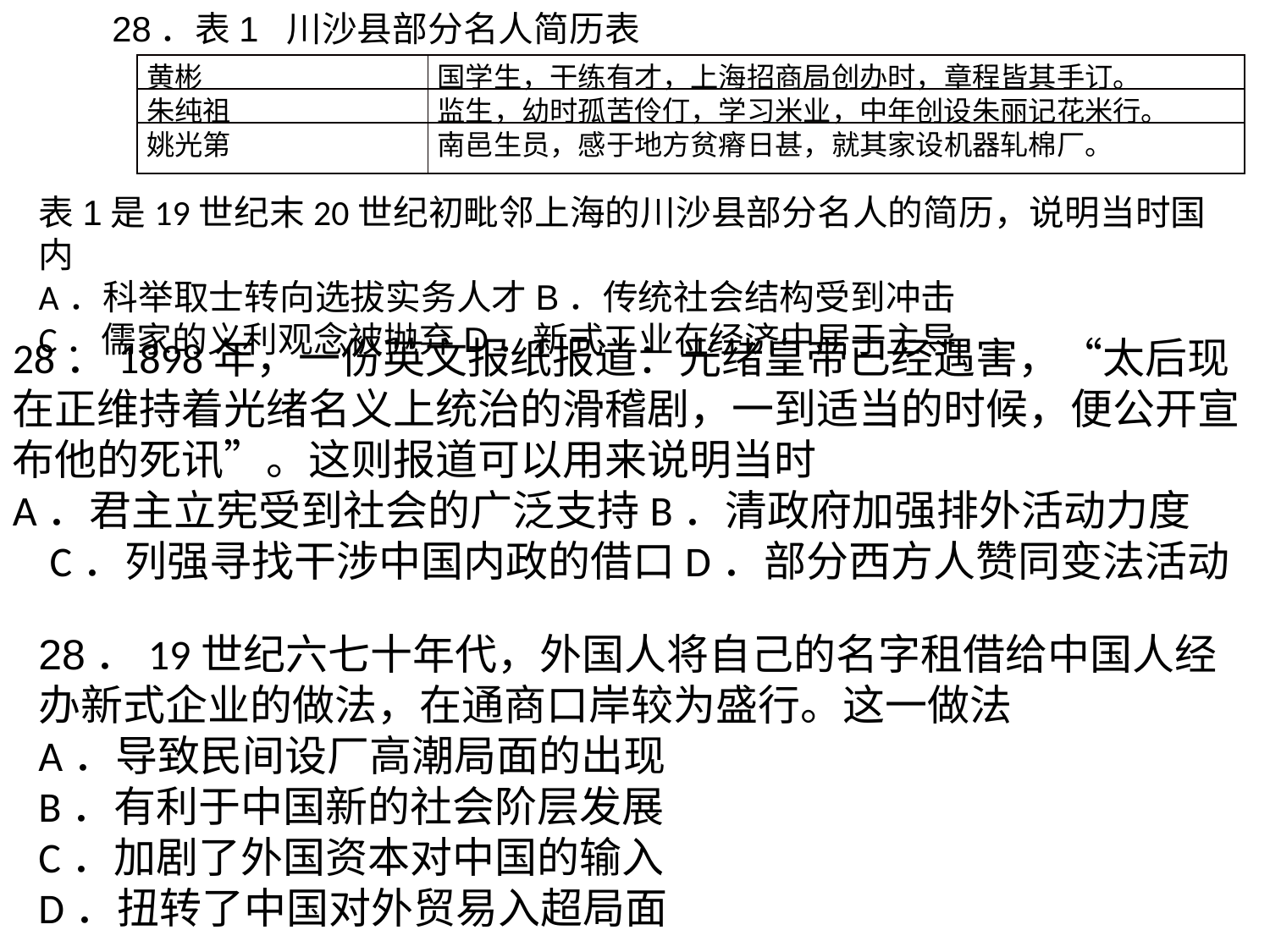

28．表1  川沙县部分名人简历表
| 黄彬 | 国学生，干练有才，上海招商局创办时，章程皆其手订。 |
| --- | --- |
| 朱纯祖 | 监生，幼时孤苦伶仃，学习米业，中年创设朱丽记花米行。 |
| 姚光第 | 南邑生员，感于地方贫瘠日甚，就其家设机器轧棉厂。 |

表1是19世纪末20世纪初毗邻上海的川沙县部分名人的简历，说明当时国内A．科举取士转向选拔实务人才B．传统社会结构受到冲击C．儒家的义利观念被抛弃D．新式工业在经济中居于主导
28．1898年，一份英文报纸报道：光绪皇帝已经遇害，“太后现在正维持着光绪名义上统治的滑稽剧，一到适当的时候，便公开宣布他的死讯”。这则报道可以用来说明当时A．君主立宪受到社会的广泛支持B．清政府加强排外活动力度C．列强寻找干涉中国内政的借口D．部分西方人赞同变法活动
28．19世纪六七十年代，外国人将自己的名字租借给中国人经办新式企业的做法，在通商口岸较为盛行。这一做法A．导致民间设厂高潮局面的出现B．有利于中国新的社会阶层发展C．加剧了外国资本对中国的输入D．扭转了中国对外贸易入超局面